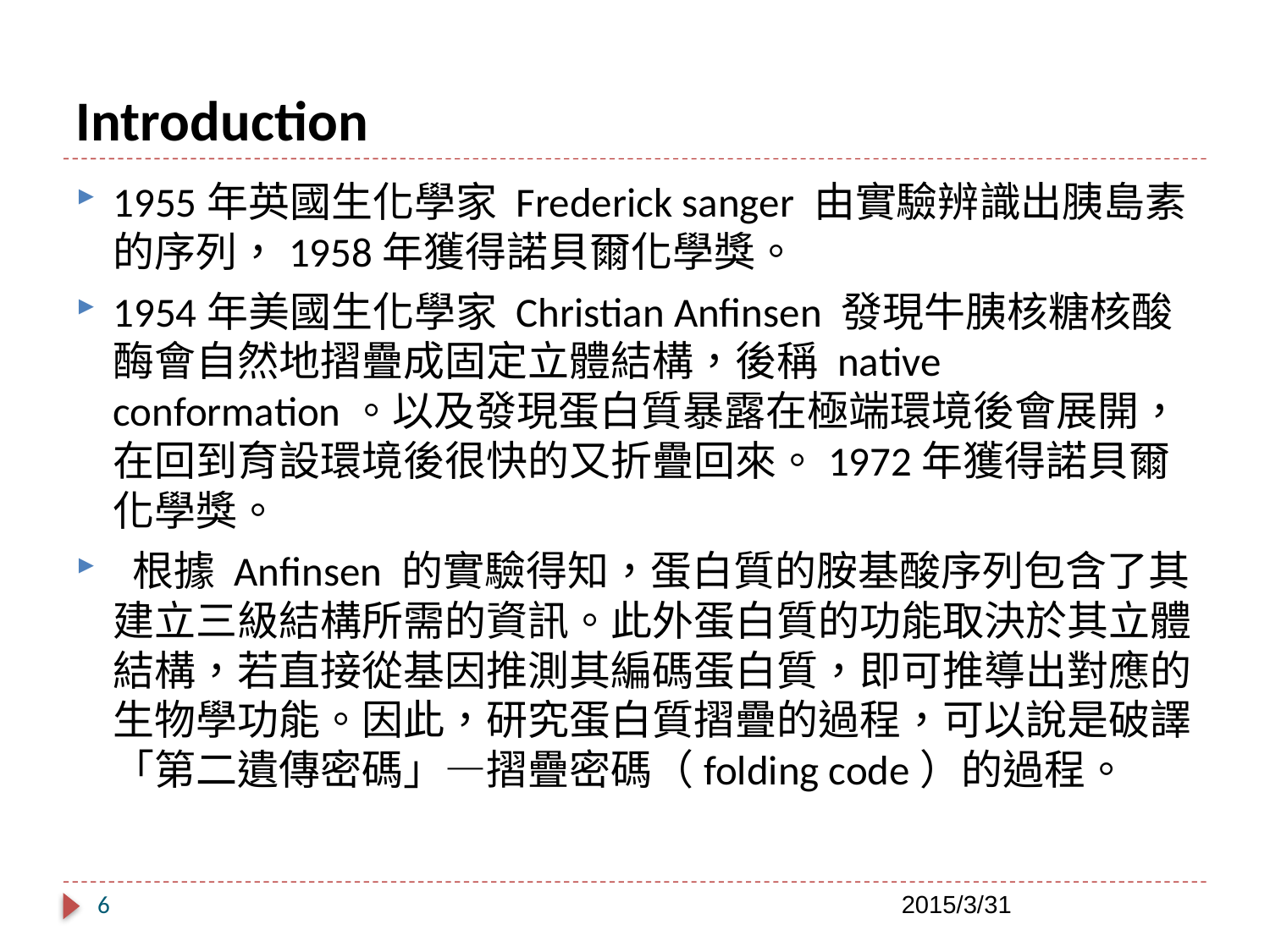

# Introduction
1955年英國生化學家 Frederick sanger 由實驗辨識出胰島素的序列，1958年獲得諾貝爾化學獎。
1954年美國生化學家 Christian Anfinsen 發現牛胰核糖核酸酶會自然地摺疊成固定立體結構，後稱 native conformation。以及發現蛋白質暴露在極端環境後會展開，在回到育設環境後很快的又折疊回來。1972年獲得諾貝爾化學獎。
 根據 Anfinsen 的實驗得知，蛋白質的胺基酸序列包含了其建立三級結構所需的資訊。此外蛋白質的功能取決於其立體結構，若直接從基因推測其編碼蛋白質，即可推導出對應的生物學功能。因此，研究蛋白質摺疊的過程，可以說是破譯「第二遺傳密碼」—摺疊密碼（folding code）的過程。

6
2015/3/31